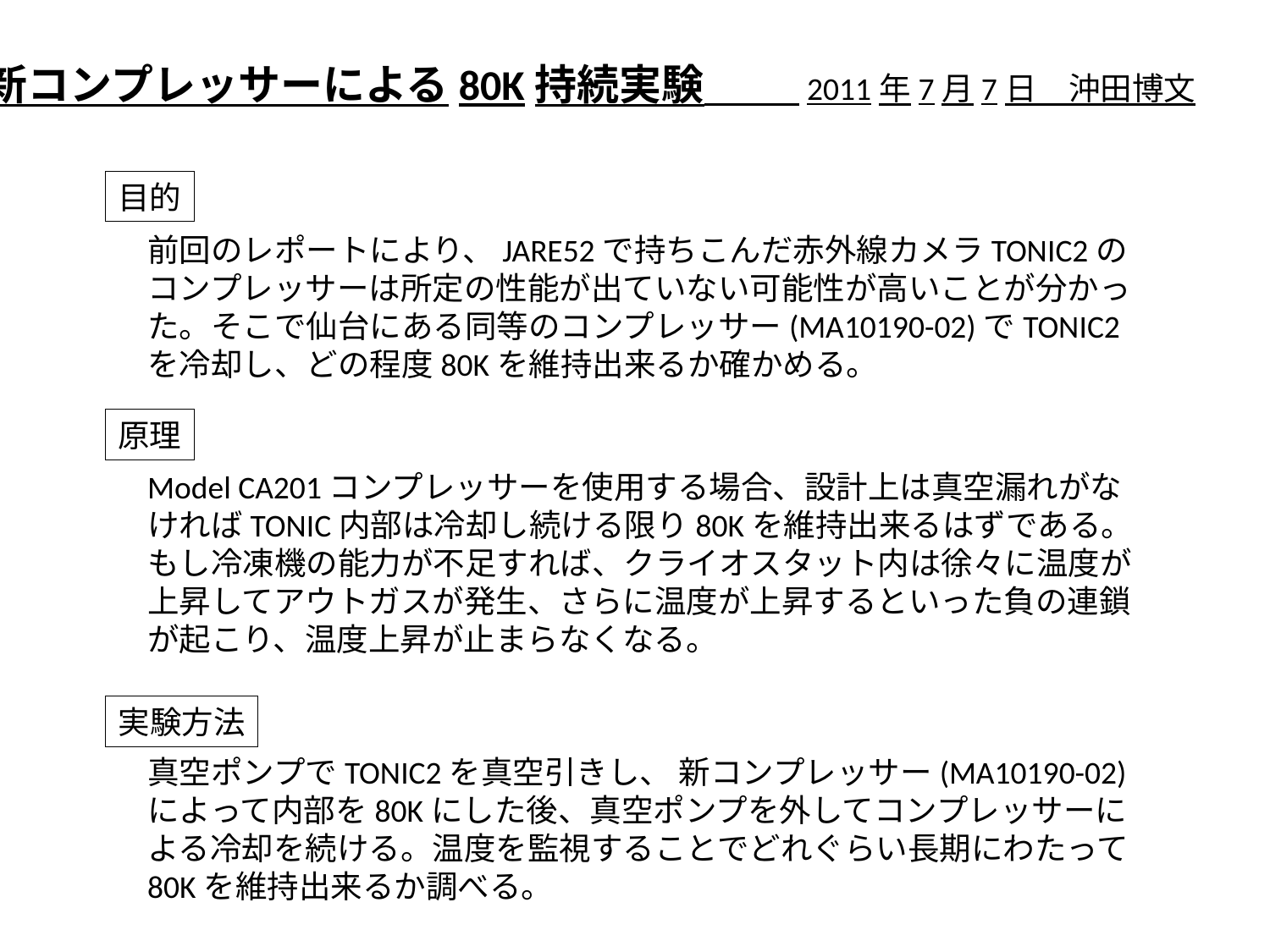

新コンプレッサーによる80K持続実験　　　2011年7月7日　沖田博文
目的
前回のレポートにより、JARE52で持ちこんだ赤外線カメラTONIC2のコンプレッサーは所定の性能が出ていない可能性が高いことが分かった。そこで仙台にある同等のコンプレッサー(MA10190-02)でTONIC2を冷却し、どの程度80Kを維持出来るか確かめる。
原理
Model CA201コンプレッサーを使用する場合、設計上は真空漏れがなければTONIC内部は冷却し続ける限り80Kを維持出来るはずである。もし冷凍機の能力が不足すれば、クライオスタット内は徐々に温度が上昇してアウトガスが発生、さらに温度が上昇するといった負の連鎖が起こり、温度上昇が止まらなくなる。
実験方法
真空ポンプでTONIC2を真空引きし、 新コンプレッサー(MA10190-02)によって内部を80Kにした後、真空ポンプを外してコンプレッサーによる冷却を続ける。温度を監視することでどれぐらい長期にわたって80Kを維持出来るか調べる。